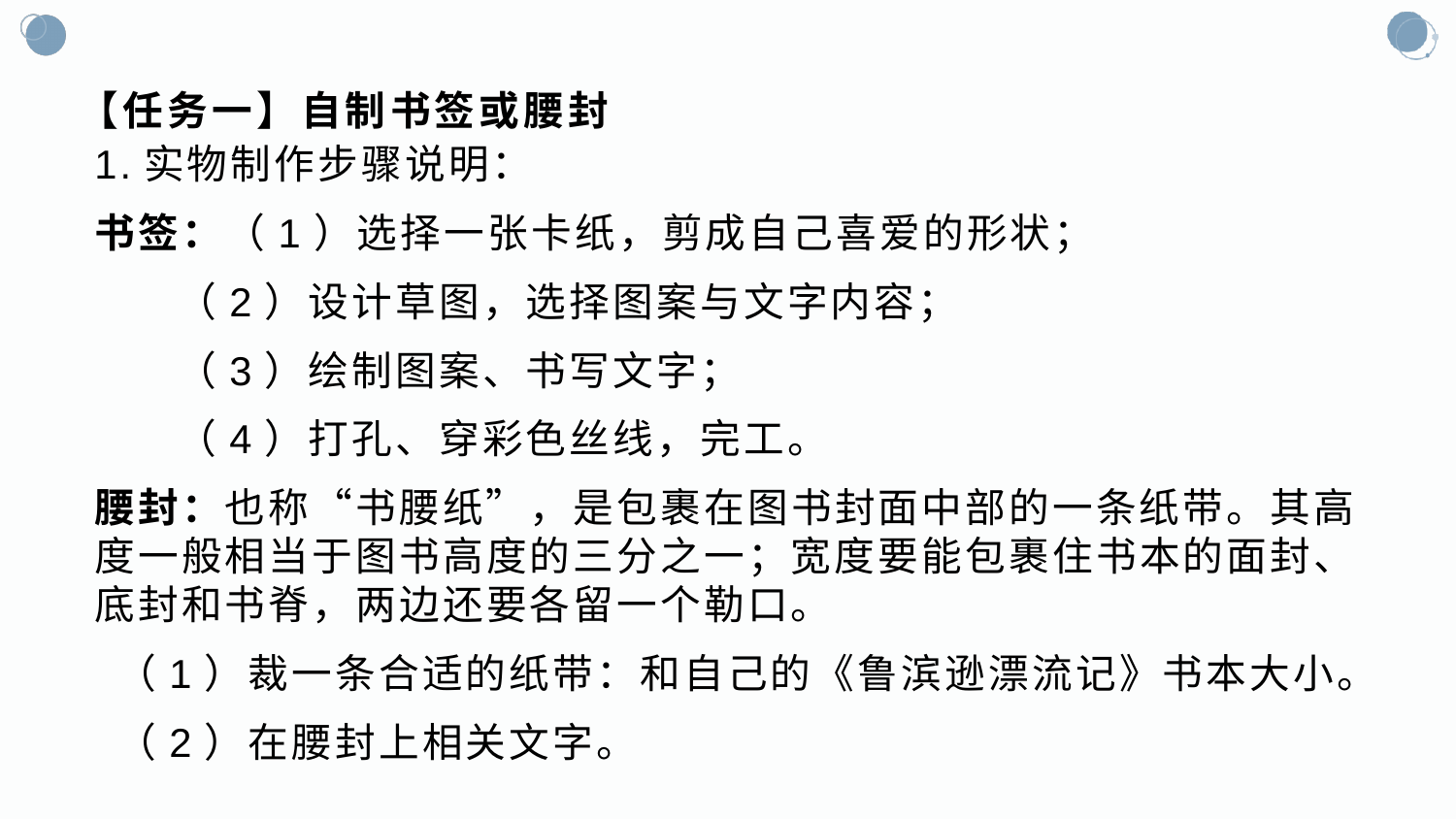

# 【任务一】自制书签或腰封
1.实物制作步骤说明：
书签：（1）选择一张卡纸，剪成自己喜爱的形状；
      （2）设计草图，选择图案与文字内容；
      （3）绘制图案、书写文字；
      （4）打孔、穿彩色丝线，完工。
腰封：也称“书腰纸”，是包裹在图书封面中部的一条纸带。其高度一般相当于图书高度的三分之一；宽度要能包裹住书本的面封、底封和书脊，两边还要各留一个勒口。
 （1）裁一条合适的纸带：和自己的《鲁滨逊漂流记》书本大小。
 （2）在腰封上相关文字。